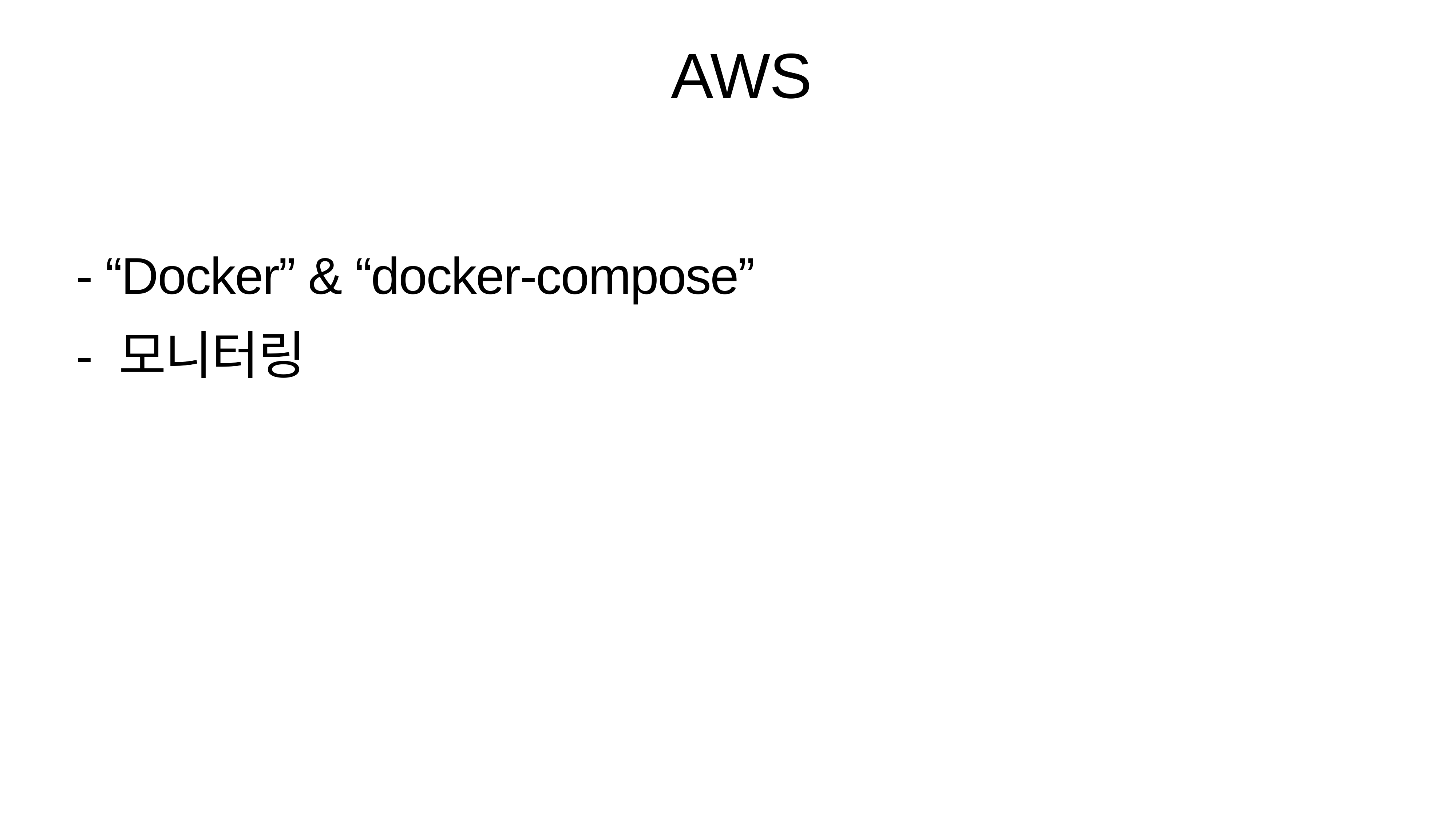

# AWS
- “Docker” & “docker-compose”
- 모니터링